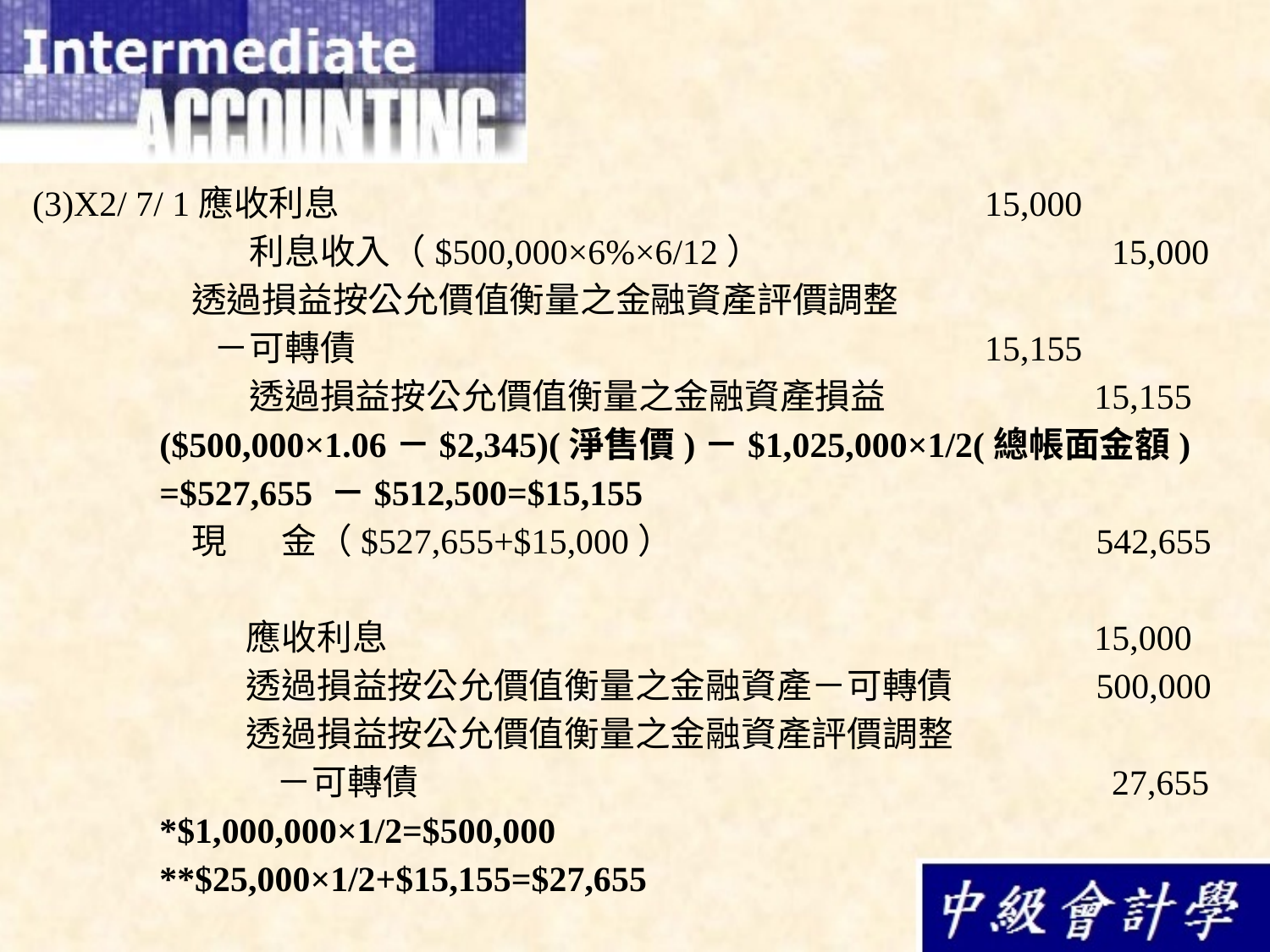

(3)X2/ 7/ 1應收利息					       15,000
	　       利息收入（$500,000×6%×6/12）			       15,000
	   透過損益按公允價值衡量之金融資產評價調整
	       －可轉債					       15,155
	　       透過損益按公允價值衡量之金融資產損益	                     15,155
	($500,000×1.06－$2,345)(淨售價)－$1,025,000×1/2(總帳面金額)
	=$527,655 －$512,500=$15,155
	   現       金（$527,655+$15,000）			     542,655
	          應收利息					                     15,000
	          透過損益按公允價值衡量之金融資產－可轉債	     500,000
	          透過損益按公允價值衡量之金融資產評價調整
	               －可轉債					       27,655
	*$1,000,000×1/2=$500,000
	**$25,000×1/2+$15,155=$27,655